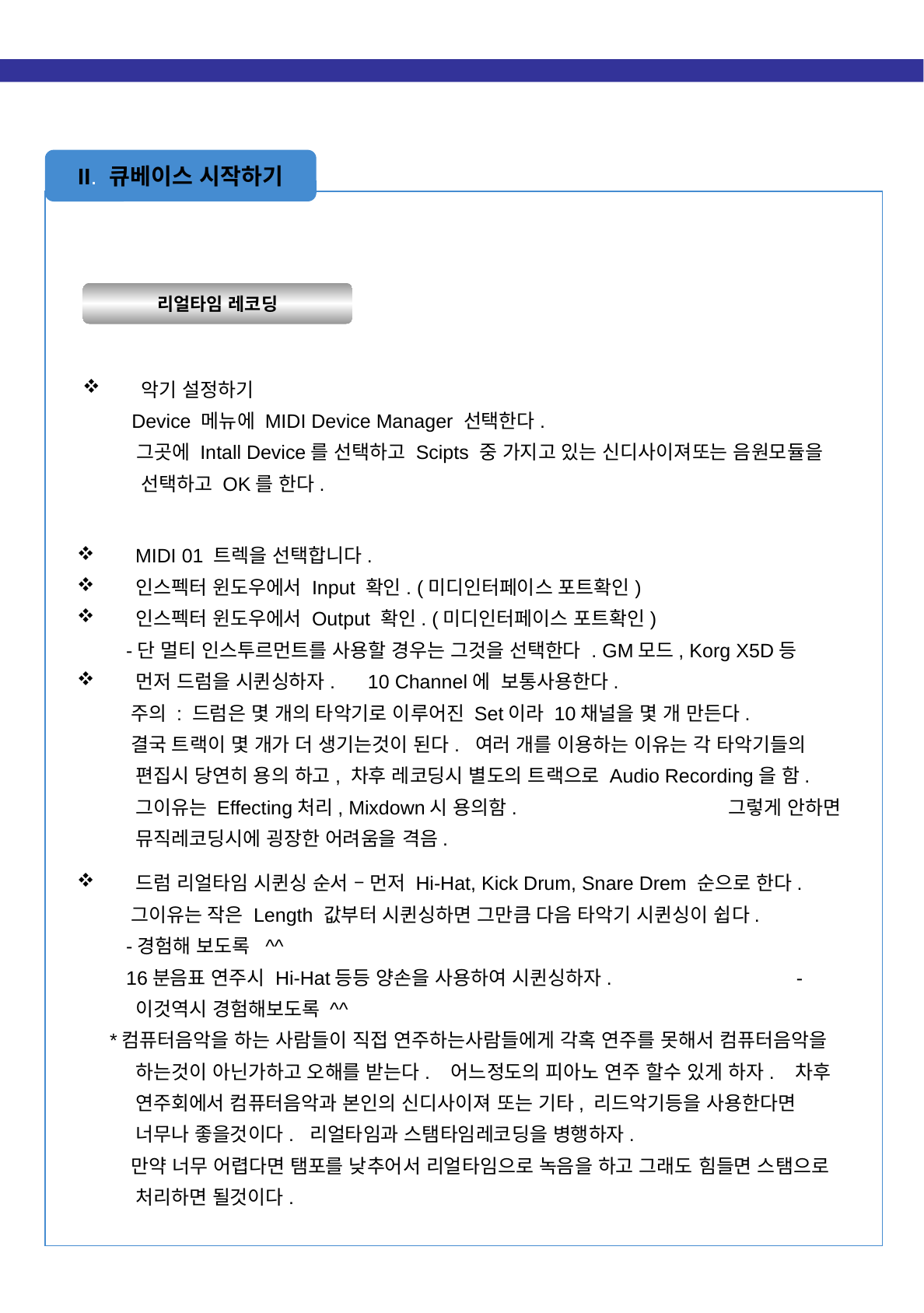

II. 큐베이스 시작하기

리얼타임 레코딩
악기 설정하기
         Device 메뉴에 MIDI Device Manager 선택한다.
         그곳에 Intall Device를 선택하고 Scipts 중 가지고 있는 신디사이져또는 음원모듈을 선택하고 OK를 한다.
MIDI 01 트렉을 선택합니다.
인스펙터 윈도우에서 Input 확인. (미디인터페이스 포트확인)
인스펙터 윈도우에서 Output 확인. (미디인터페이스 포트확인)
         -단 멀티 인스투르먼트를 사용할 경우는 그것을 선택한다 . GM모드, Korg X5D등
먼저 드럼을 시퀸싱하자.      10 Channel에  보통사용한다.
         주의 : 드럼은 몇 개의 타악기로 이루어진 Set이라 10채널을 몇 개 만든다.
         결국 트랙이 몇 개가 더 생기는것이 된다.  여러 개를 이용하는 이유는 각 타악기들의 편집시 당연히 용의 하고, 차후 레코딩시 별도의 트랙으로 Audio Recording을 함.  그이유는 Effecting처리, Mixdown시 용의함.                                      그렇게 안하면 뮤직레코딩시에 굉장한 어려움을 격음.
드럼 리얼타임 시퀸싱 순서 – 먼저 Hi-Hat, Kick Drum, Snare Drem 순으로 한다.
         그이유는 작은 Length 값부터 시퀸싱하면 그만큼 다음 타악기 시퀸싱이 쉽다.
         -경험해 보도록  ^^
         16분음표 연주시 Hi-Hat등등 양손을 사용하여 시퀸싱하자.                                  -이것역시 경험해보도록 ^^
      *컴퓨터음악을 하는 사람들이 직접 연주하는사람들에게 각혹 연주를 못해서 컴퓨터음악을 하는것이 아닌가하고 오해를 받는다.   어느정도의 피아노 연주 할수 있게 하자.   차후 연주회에서 컴퓨터음악과 본인의 신디사이져 또는 기타, 리드악기등을 사용한다면 너무나 좋을것이다.  리얼타임과 스탬타임레코딩을 병행하자.
         만약 너무 어렵다면 탬포를 낮추어서 리얼타임으로 녹음을 하고 그래도 힘들면 스탬으로 처리하면 될것이다.